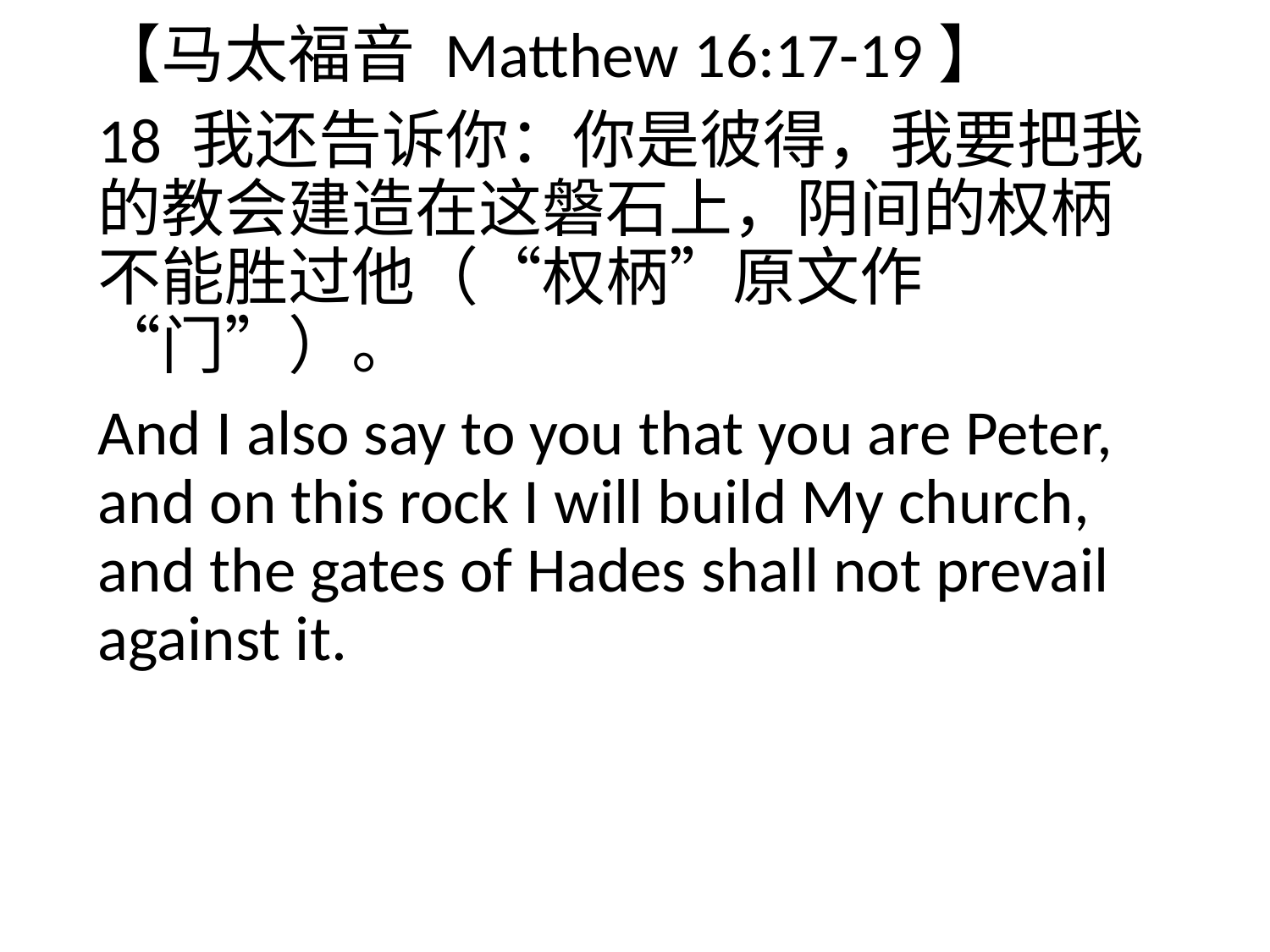

【马太福音 Matthew 16:17-19】
18 我还告诉你：你是彼得，我要把我的教会建造在这磐石上，阴间的权柄不能胜过他（“权柄”原文作“门”）。
And I also say to you that you are Peter, and on this rock I will build My church, and the gates of Hades shall not prevail against it.